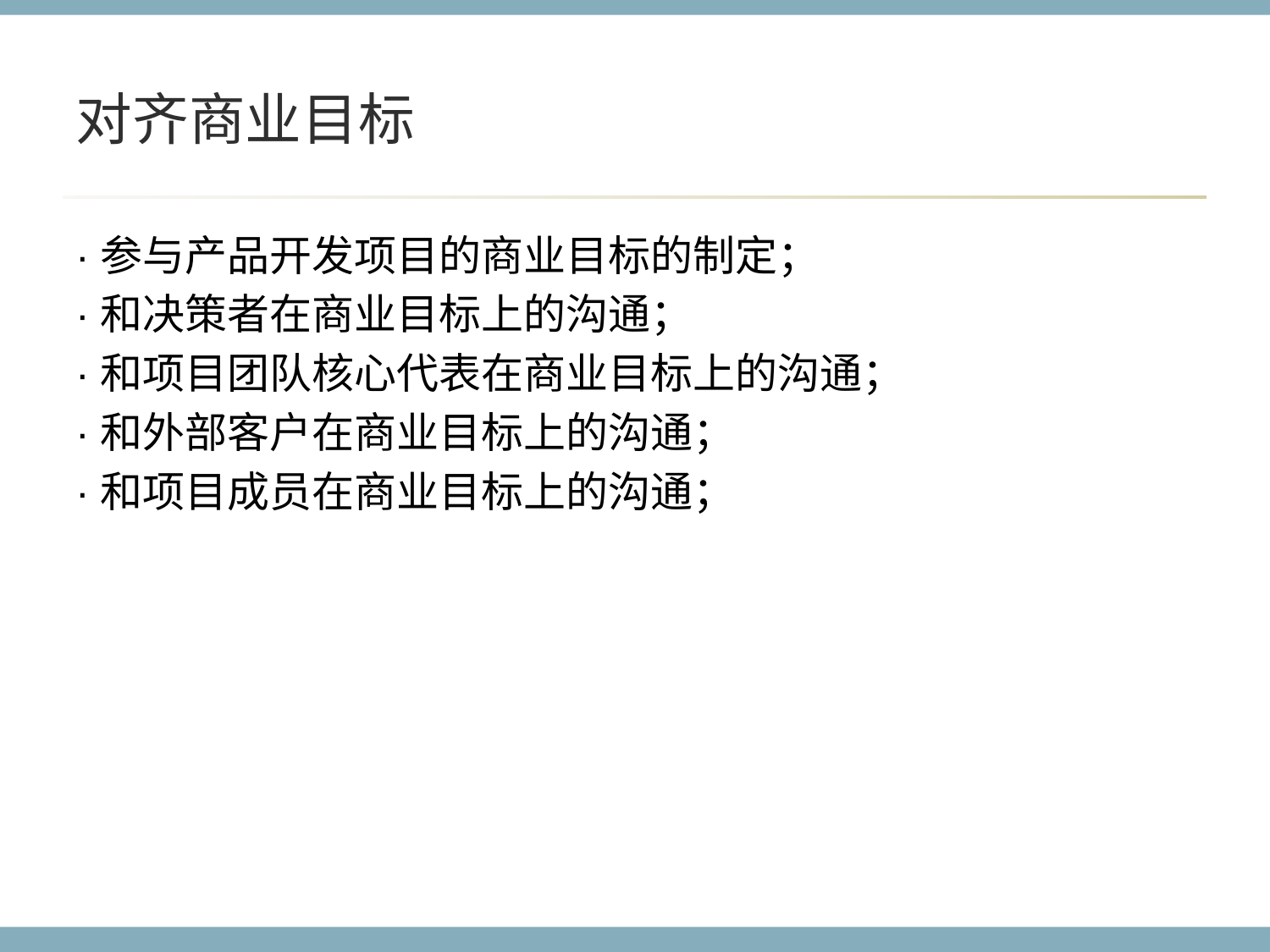

# 对齐商业目标
·参与产品开发项目的商业目标的制定；
·和决策者在商业目标上的沟通；
·和项目团队核心代表在商业目标上的沟通；
·和外部客户在商业目标上的沟通；
·和项目成员在商业目标上的沟通；